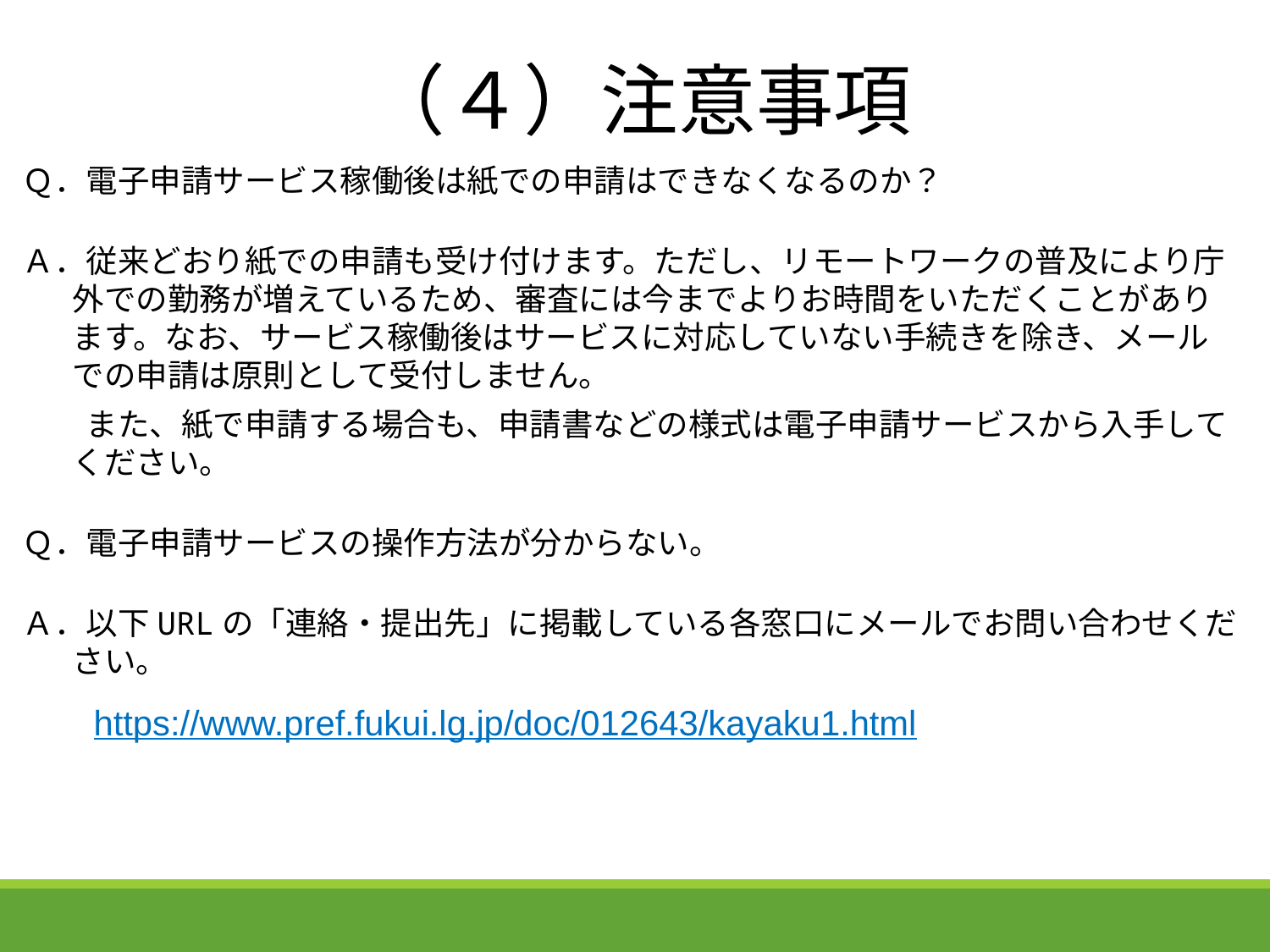

（４）注意事項
Ｑ．電子申請サービス稼働後は紙での申請はできなくなるのか？
Ａ．従来どおり紙での申請も受け付けます。ただし、リモートワークの普及により庁外での勤務が増えているため、審査には今までよりお時間をいただくことがあります。なお、サービス稼働後はサービスに対応していない手続きを除き、メールでの申請は原則として受付しません。
　　また、紙で申請する場合も、申請書などの様式は電子申請サービスから入手してください。
Ｑ．電子申請サービスの操作方法が分からない。
Ａ．以下URLの「連絡・提出先」に掲載している各窓口にメールでお問い合わせください。
　　https://www.pref.fukui.lg.jp/doc/012643/kayaku1.html